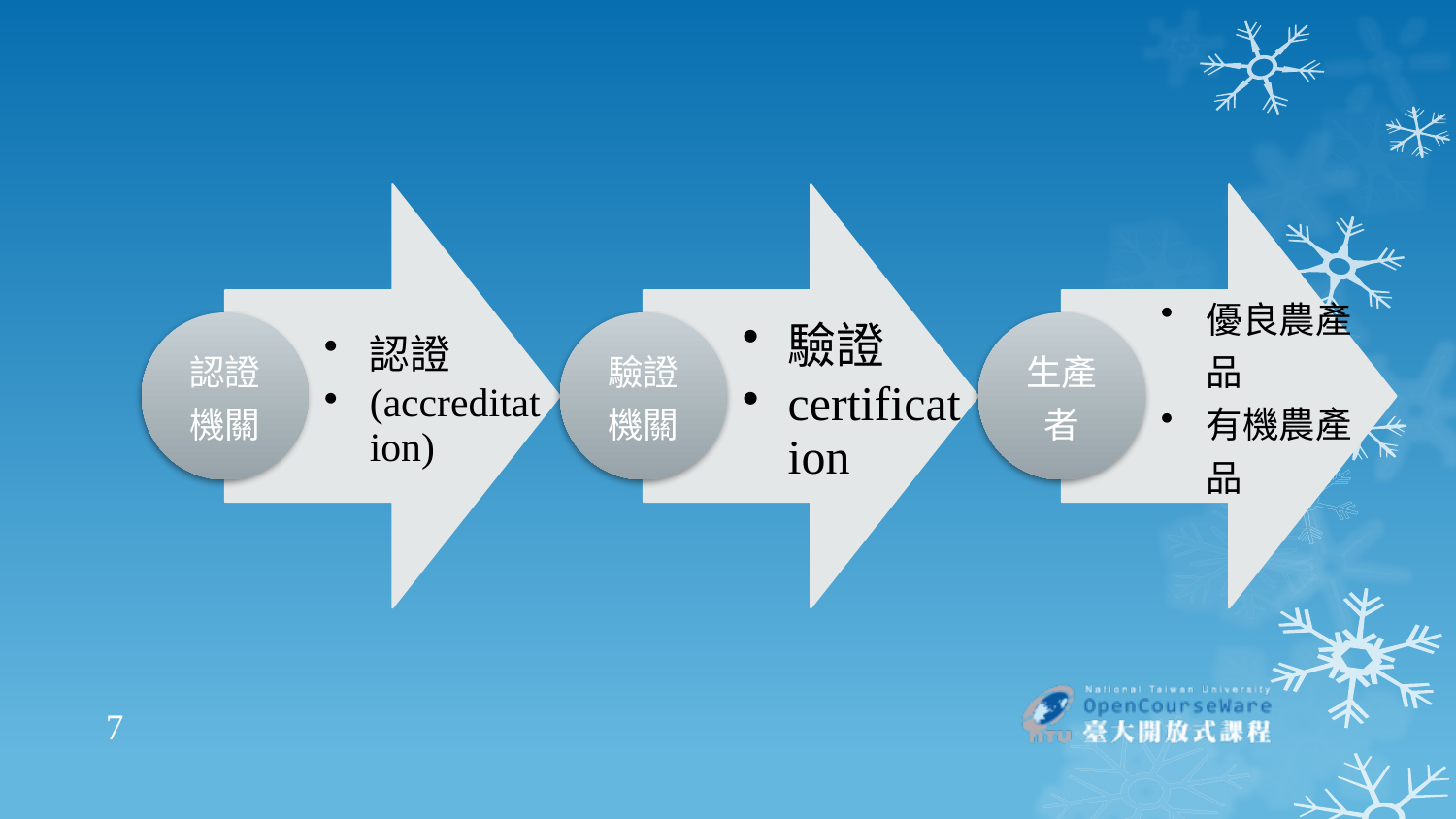

認證機關
認證
(accreditation)
驗證機關
驗證
certification
生產者
優良農產品
有機農產品
7